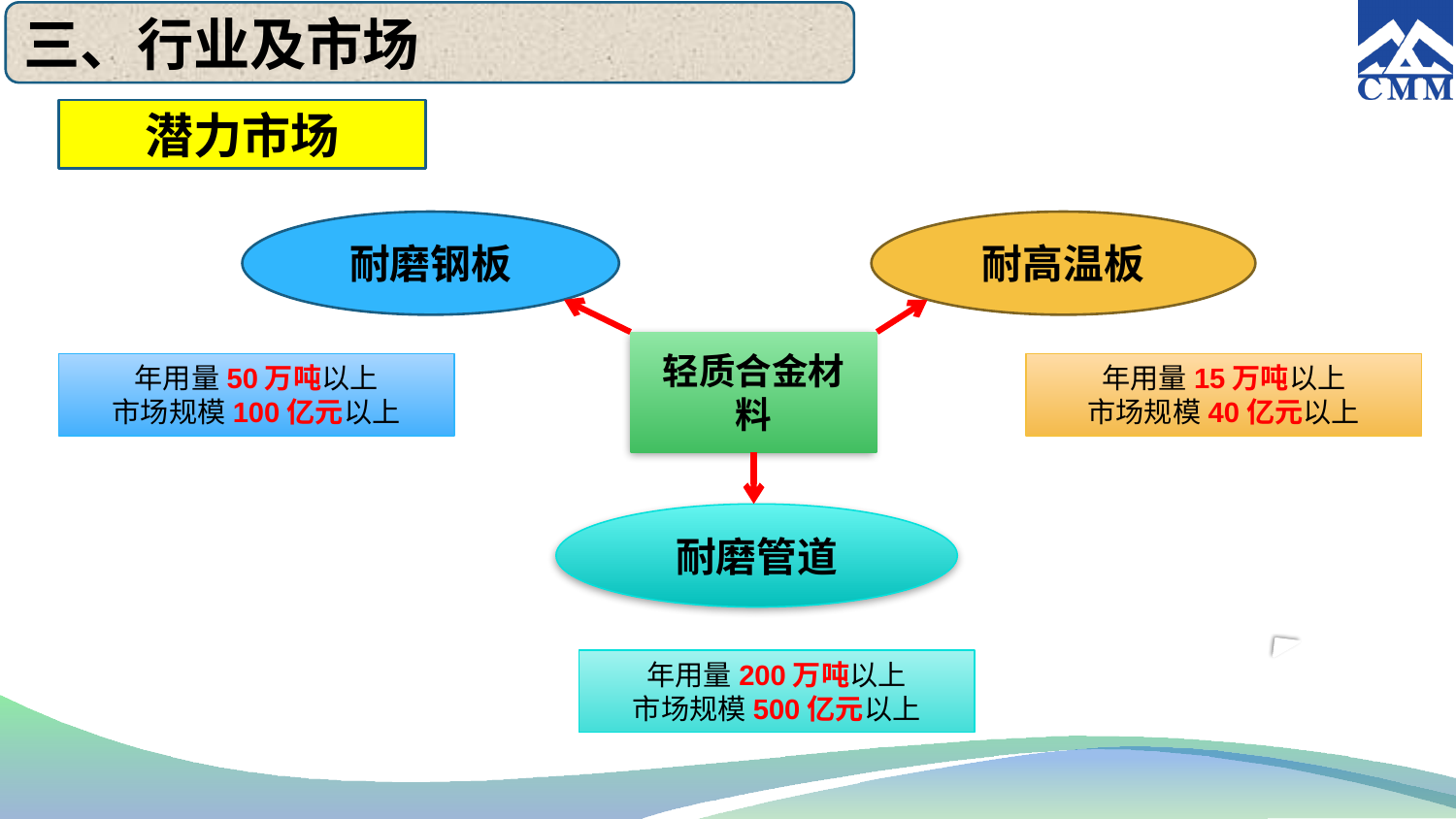

三、行业及市场
潜力市场
耐磨钢板
耐高温板
轻质合金材料
年用量50万吨以上
市场规模100亿元以上
年用量15万吨以上
市场规模40亿元以上
耐磨管道
年用量200万吨以上
市场规模500亿元以上